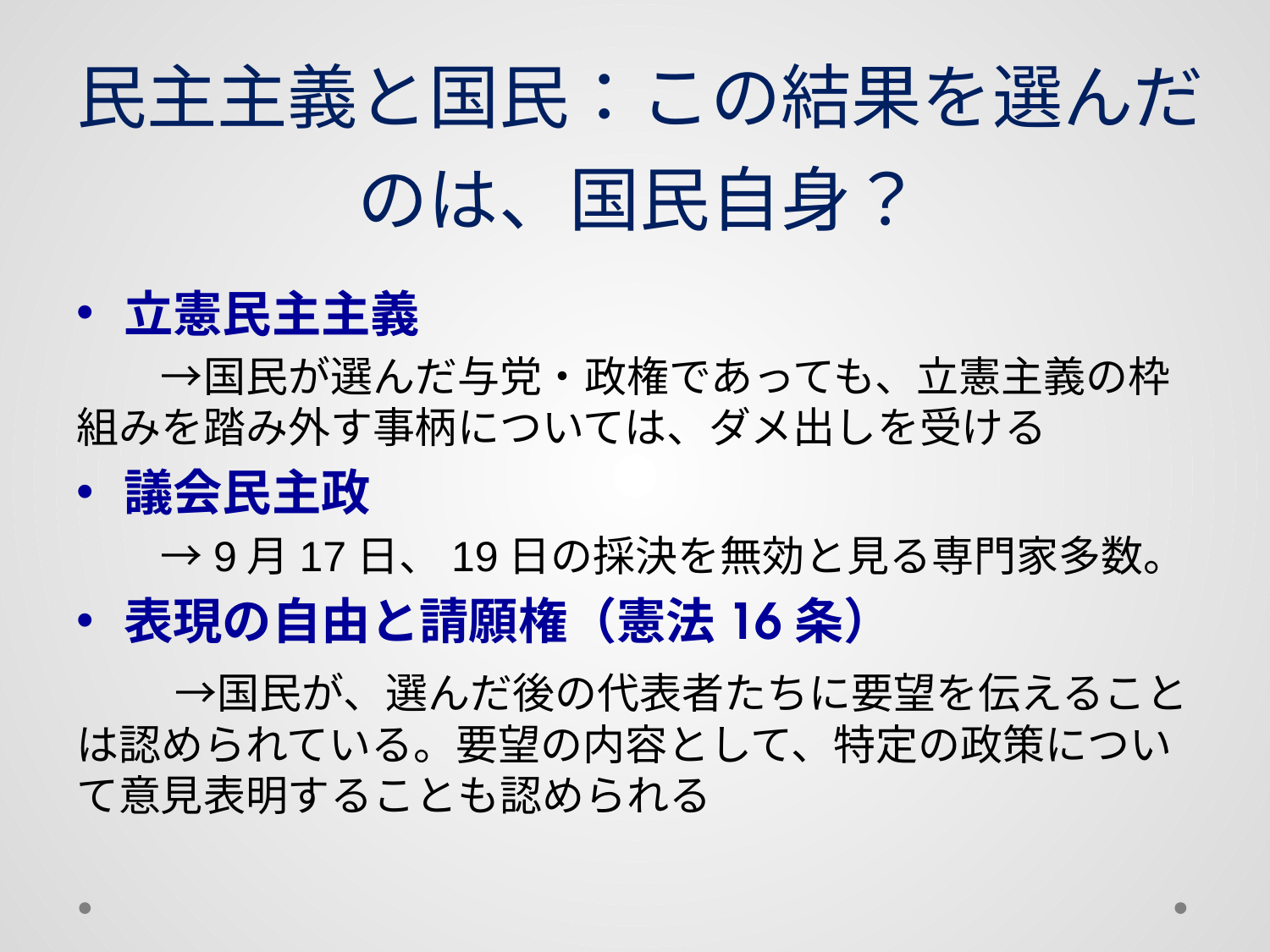

# 民主主義と国民：この結果を選んだのは、国民自身？
立憲民主主義
　　→国民が選んだ与党・政権であっても、立憲主義の枠組みを踏み外す事柄については、ダメ出しを受ける
議会民主政
　　→9月17日、19日の採決を無効と見る専門家多数。
表現の自由と請願権（憲法16条）
　　→国民が、選んだ後の代表者たちに要望を伝えることは認められている。要望の内容として、特定の政策について意見表明することも認められる